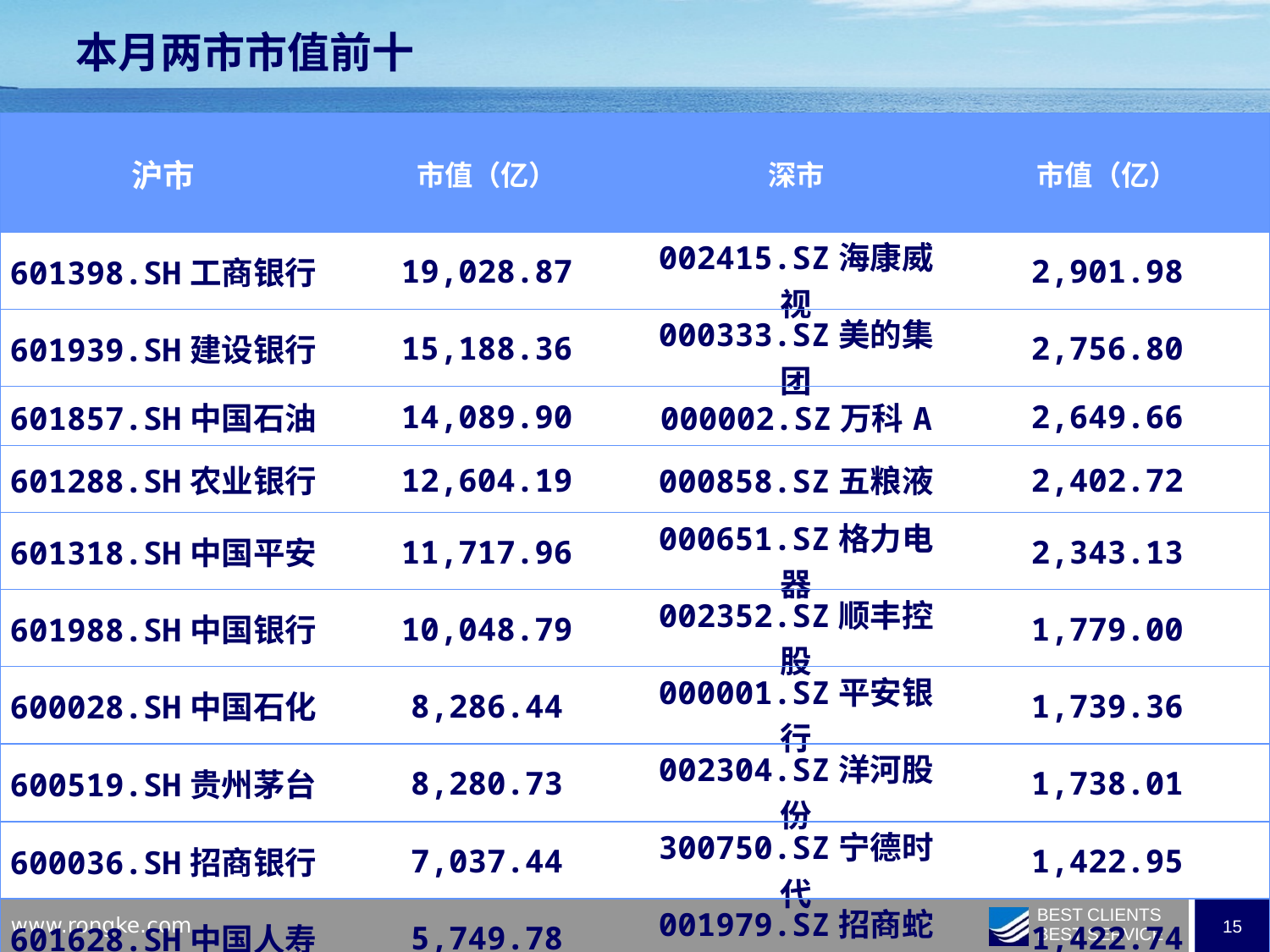

本月两市市值前十
| 沪市 | 市值（亿） | 深市 | 市值（亿） |
| --- | --- | --- | --- |
| 601398.SH工商银行 | 19,028.87 | 002415.SZ海康威视 | 2,901.98 |
| 601939.SH建设银行 | 15,188.36 | 000333.SZ美的集团 | 2,756.80 |
| 601857.SH中国石油 | 14,089.90 | 000002.SZ万科A | 2,649.66 |
| 601288.SH农业银行 | 12,604.19 | 000858.SZ五粮液 | 2,402.72 |
| 601318.SH中国平安 | 11,717.96 | 000651.SZ格力电器 | 2,343.13 |
| 601988.SH中国银行 | 10,048.79 | 002352.SZ顺丰控股 | 1,779.00 |
| 600028.SH中国石化 | 8,286.44 | 000001.SZ平安银行 | 1,739.36 |
| 600519.SH贵州茅台 | 8,280.73 | 002304.SZ洋河股份 | 1,738.01 |
| 600036.SH招商银行 | 7,037.44 | 300750.SZ宁德时代 | 1,422.95 |
| 601628.SH中国人寿 | 5,749.78 | 001979.SZ招商蛇口 | 1,422.74 |
|  |  |  |  |